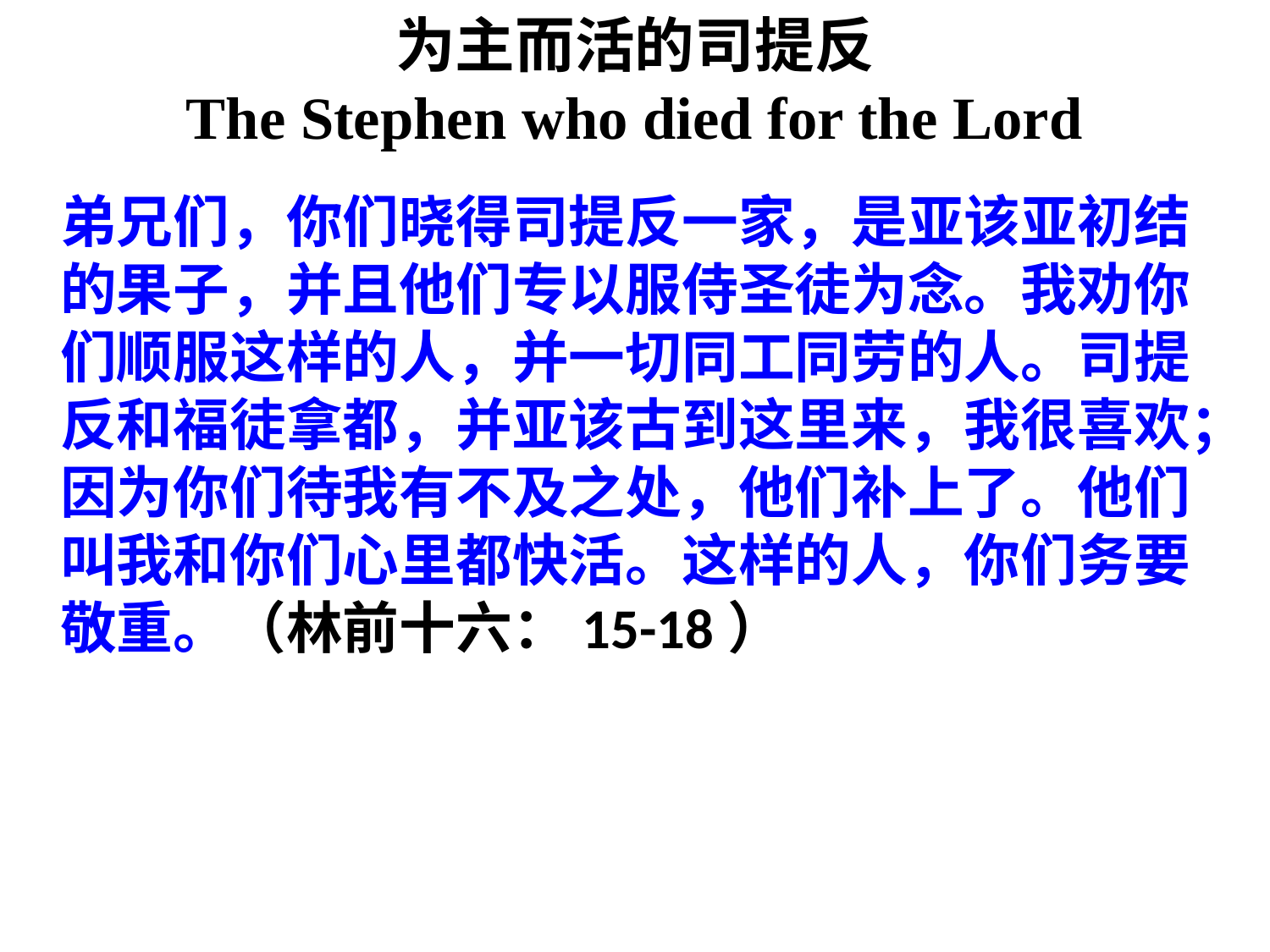

# 为主而活的司提反 The Stephen who died for the Lord
	弟兄们，你们晓得司提反一家，是亚该亚初结的果子，并且他们专以服侍圣徒为念。我劝你们顺服这样的人，并一切同工同劳的人。司提反和福徒拿都，并亚该古到这里来，我很喜欢；因为你们待我有不及之处，他们补上了。他们叫我和你们心里都快活。这样的人，你们务要敬重。（林前十六：15-18）